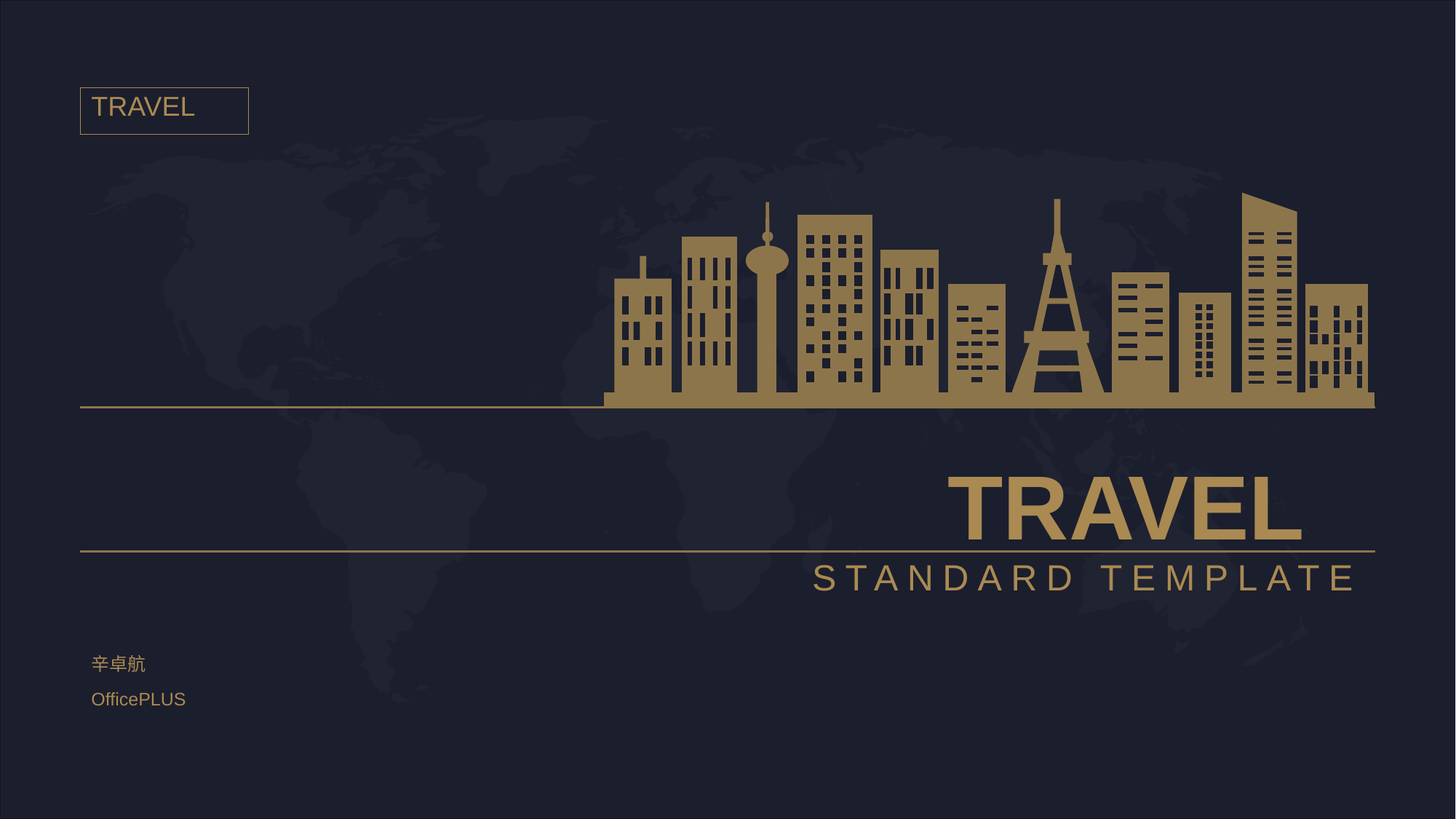

TRAVEL
# TRAVEL STANDARD TEMPLATE
辛卓航
OfficePLUS